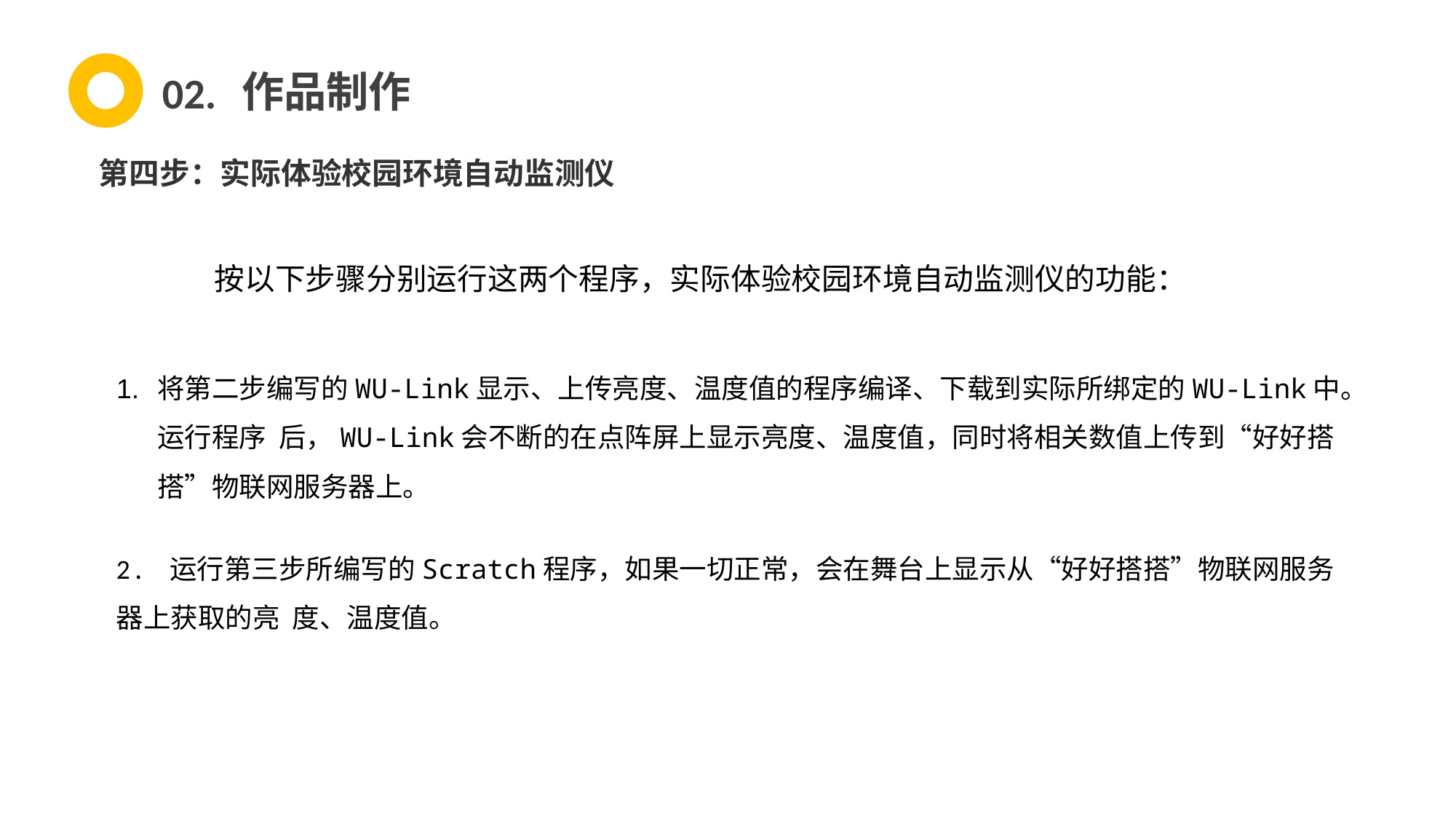

作品制作
02.
第四步：实际体验校园环境自动监测仪
按以下步骤分别运行这两个程序，实际体验校园环境自动监测仪的功能：
将第二步编写的WU-Link显示、上传亮度、温度值的程序编译、下载到实际所绑定的WU-Link中。运行程序  后，WU-Link会不断的在点阵屏上显示亮度、温度值，同时将相关数值上传到“好好搭搭”物联网服务器上。
2. 运行第三步所编写的Scratch程序，如果一切正常，会在舞台上显示从“好好搭搭”物联网服务器上获取的亮  度、温度值。